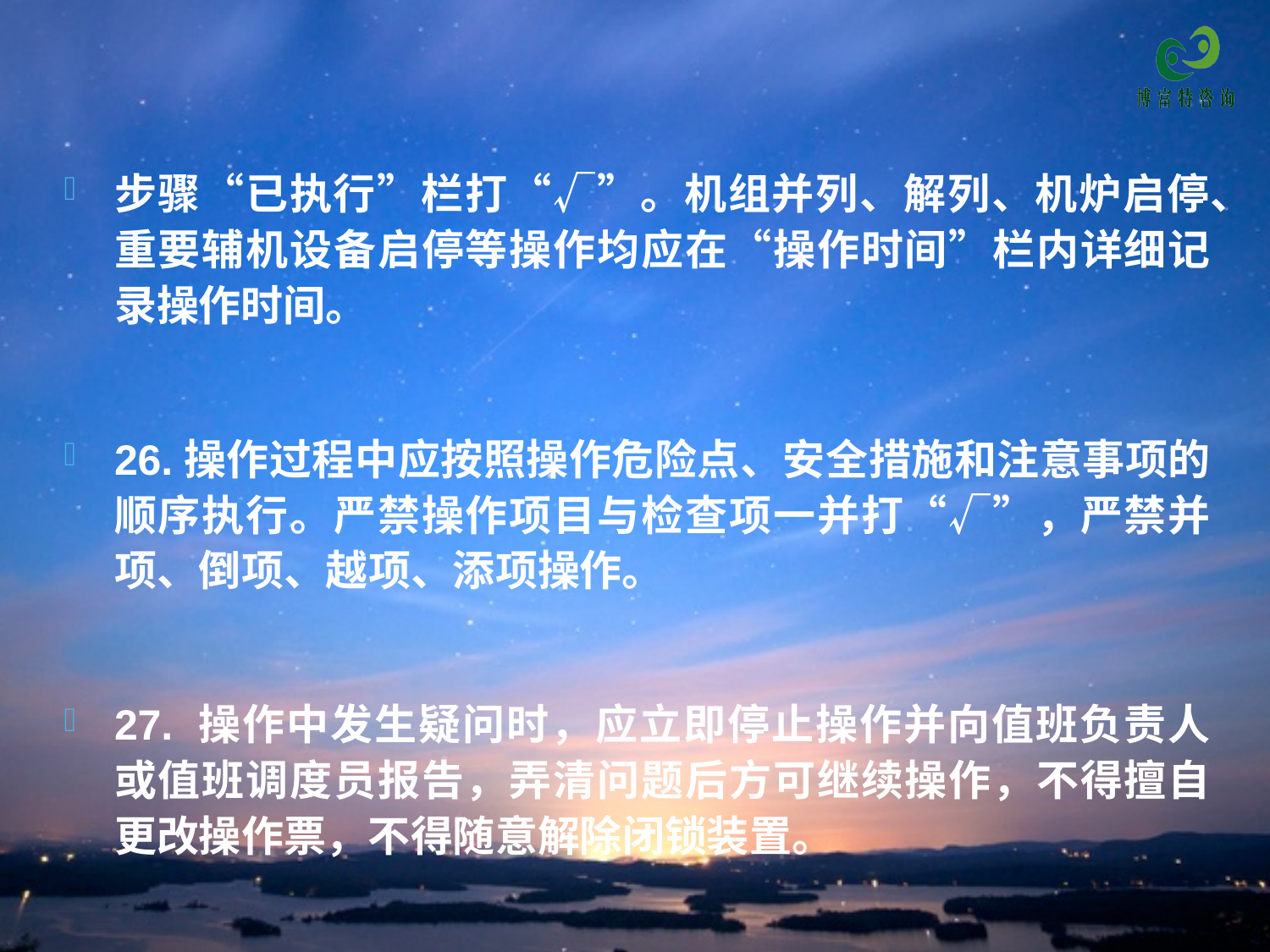

步骤“已执行”栏打“√”。机组并列、解列、机炉启停、重要辅机设备启停等操作均应在“操作时间”栏内详细记录操作时间。

26.操作过程中应按照操作危险点、安全措施和注意事项的顺序执行。严禁操作项目与检查项一并打“√”，严禁并项、倒项、越项、添项操作。

27. 操作中发生疑问时，应立即停止操作并向值班负责人或值班调度员报告，弄清问题后方可继续操作，不得擅自更改操作票，不得随意解除闭锁装置。